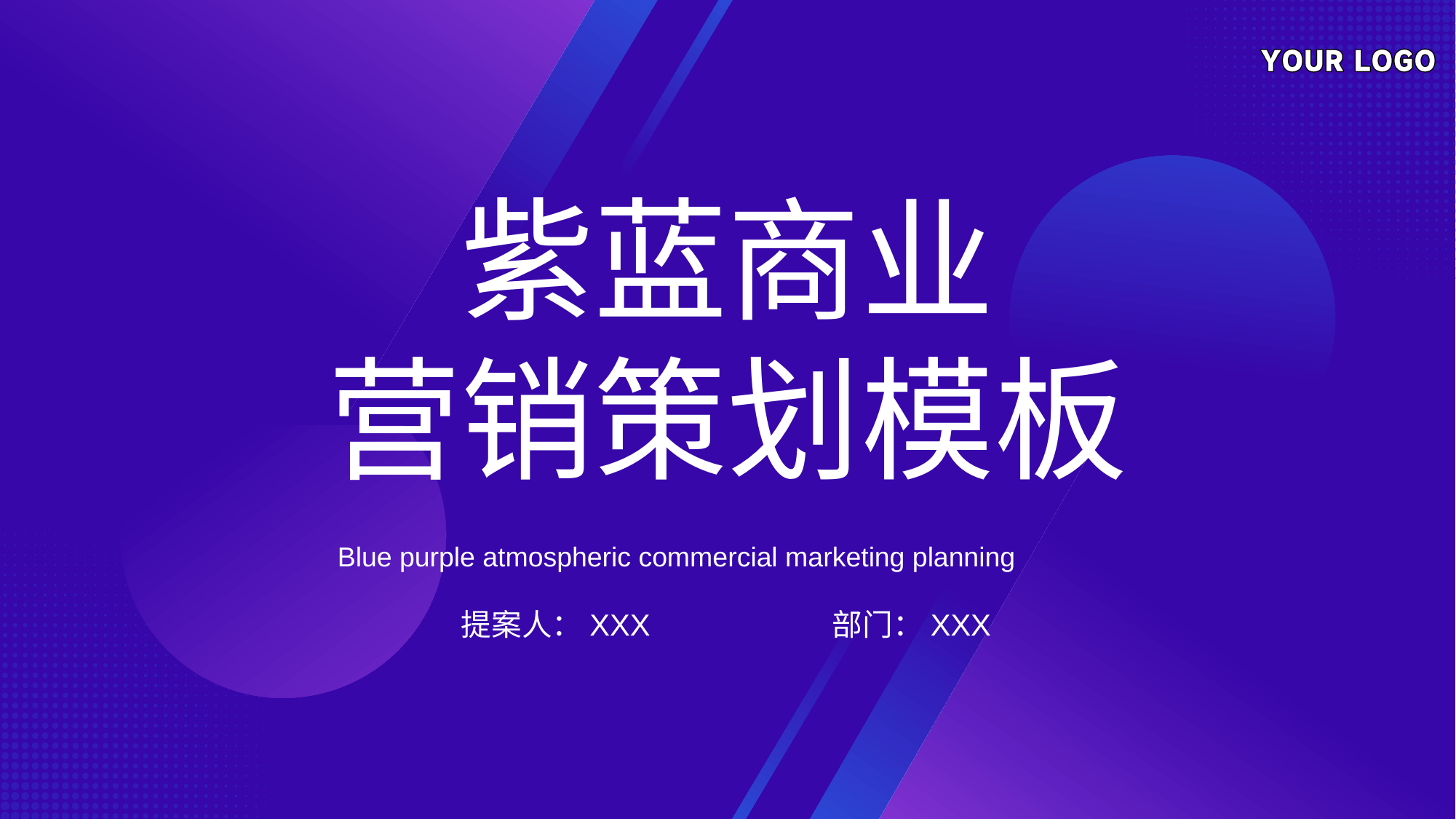

紫蓝商业
营销策划模板

Blue purple atmospheric commercial marketing planning

提案人：XXX
部门：XXX